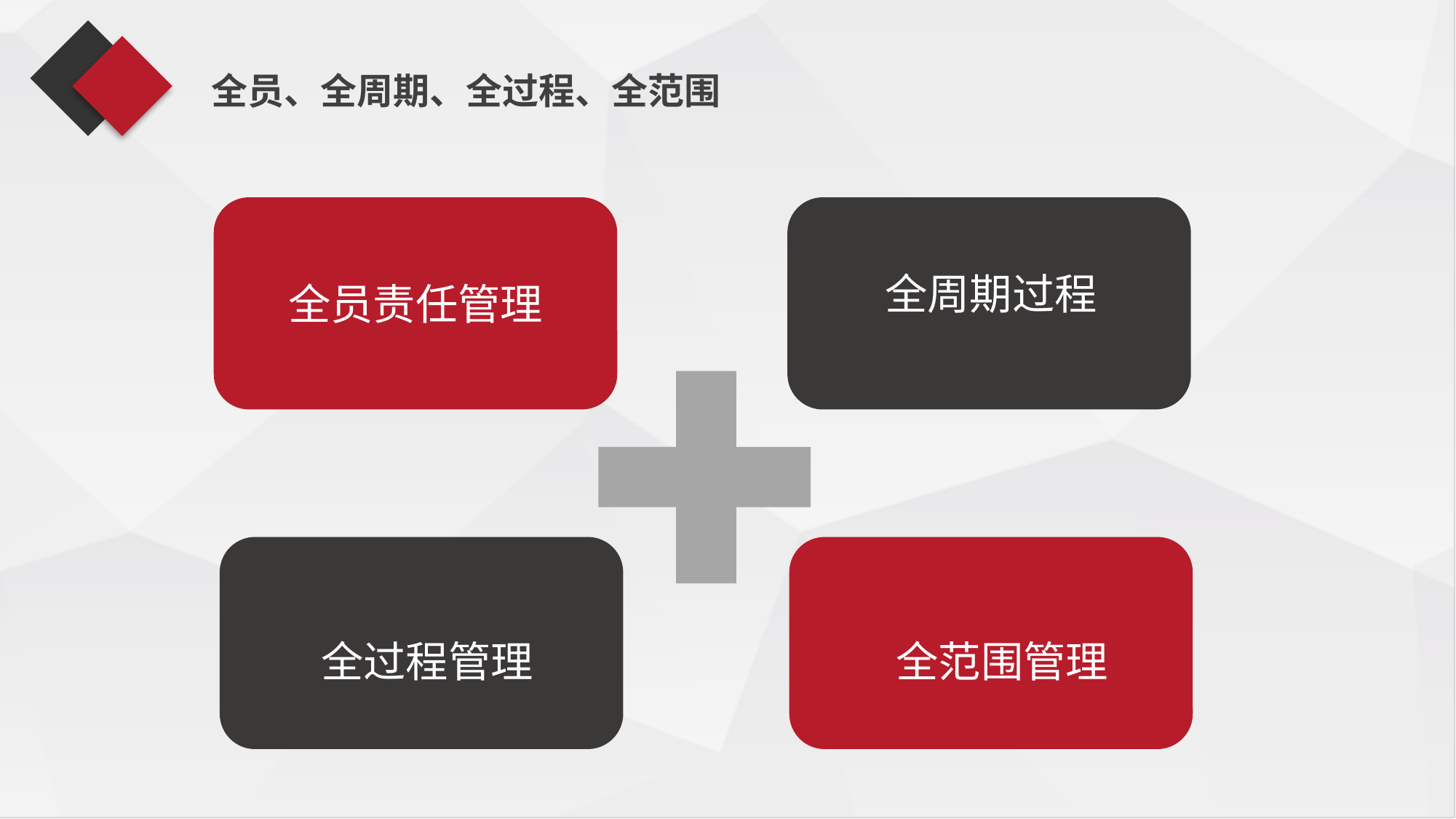

全员、全周期、全过程、全范围

全周期过程
全员责任管理

全过程管理
全范围管理